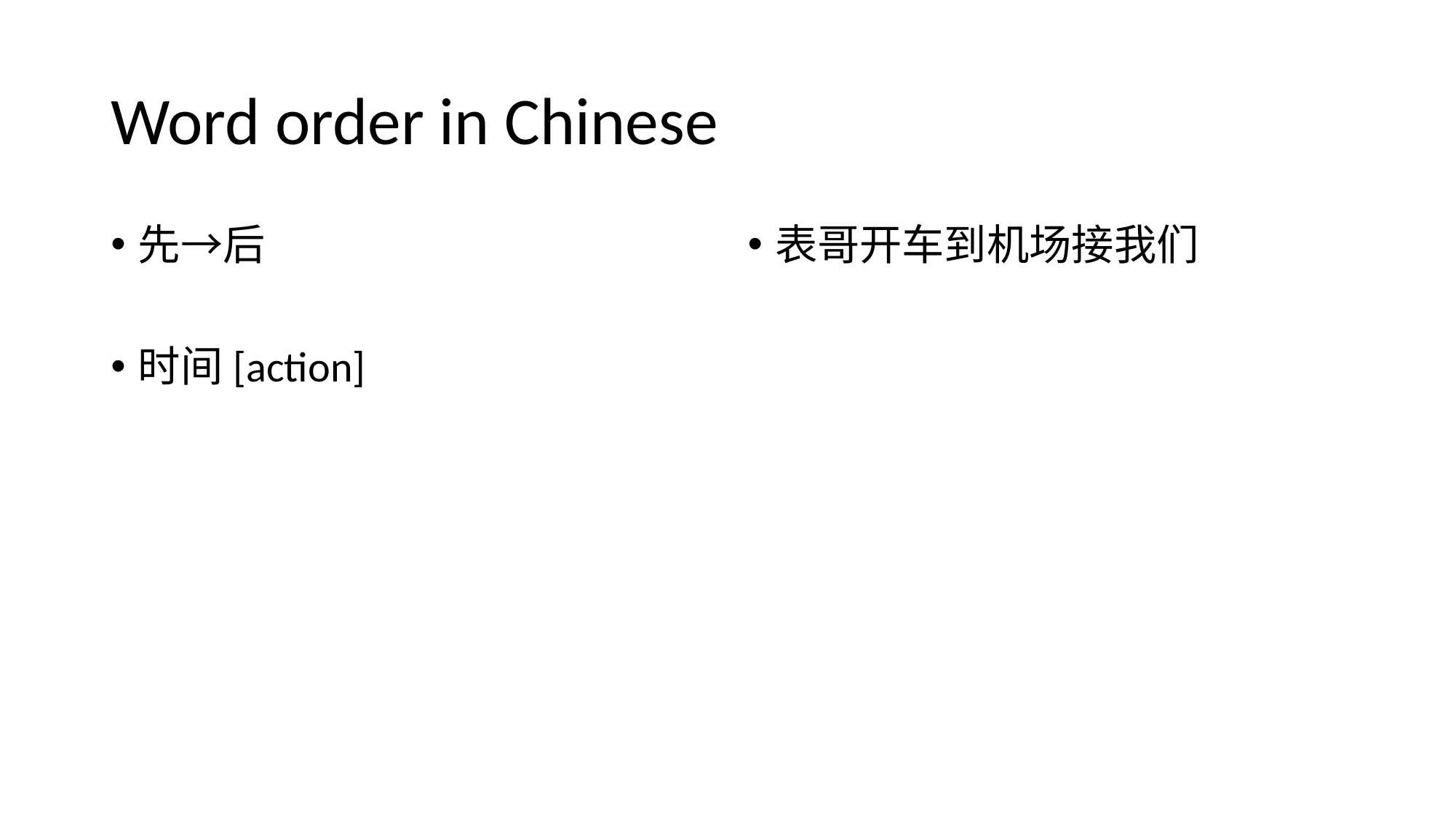

# Word order in Chinese
先→后

时间[action]

表哥开车到机场接我们